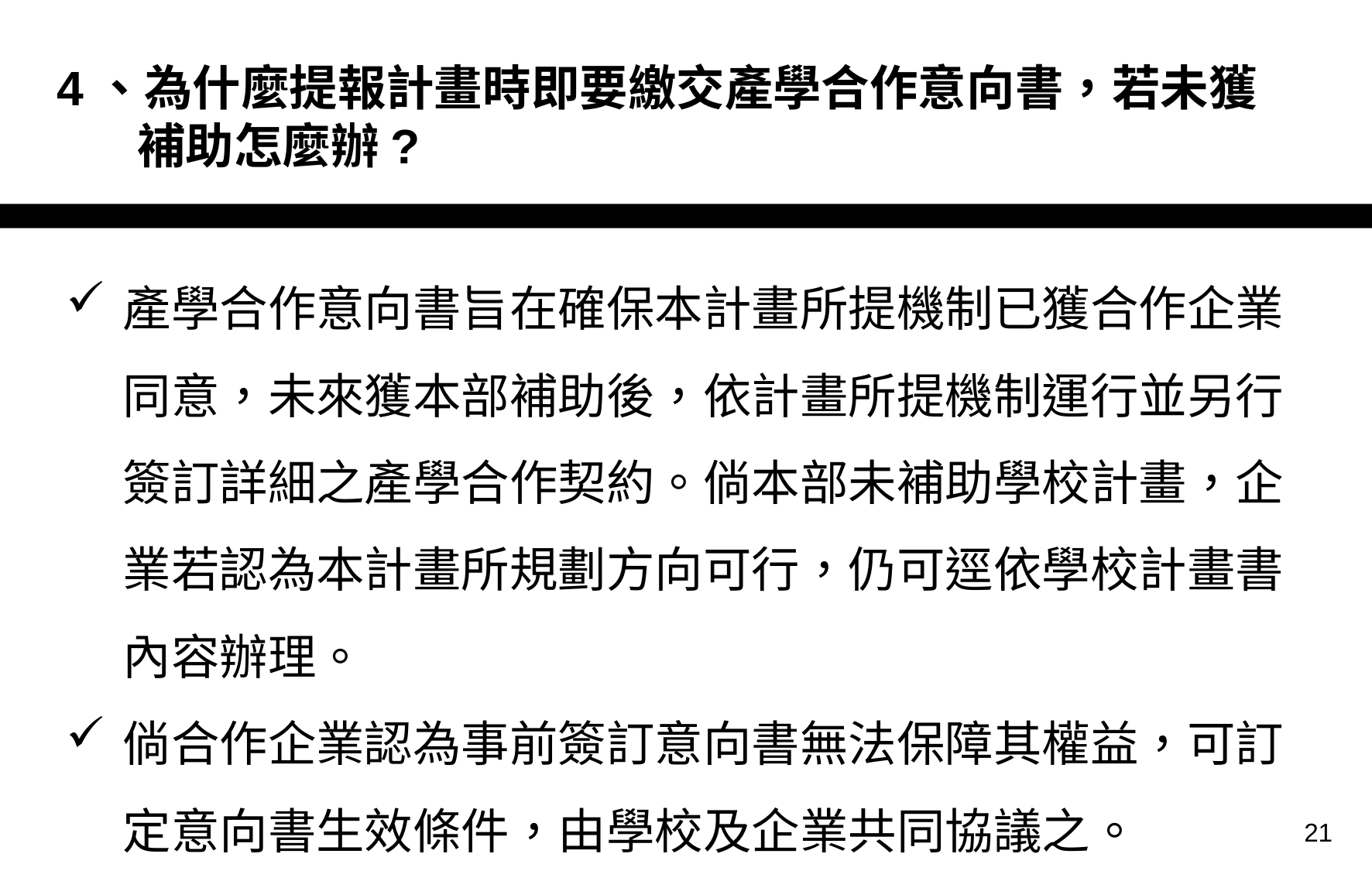

4、為什麼提報計畫時即要繳交產學合作意向書，若未獲補助怎麼辦?
產學合作意向書旨在確保本計畫所提機制已獲合作企業同意，未來獲本部補助後，依計畫所提機制運行並另行簽訂詳細之產學合作契約。倘本部未補助學校計畫，企業若認為本計畫所規劃方向可行，仍可逕依學校計畫書內容辦理。
倘合作企業認為事前簽訂意向書無法保障其權益，可訂定意向書生效條件，由學校及企業共同協議之。
21